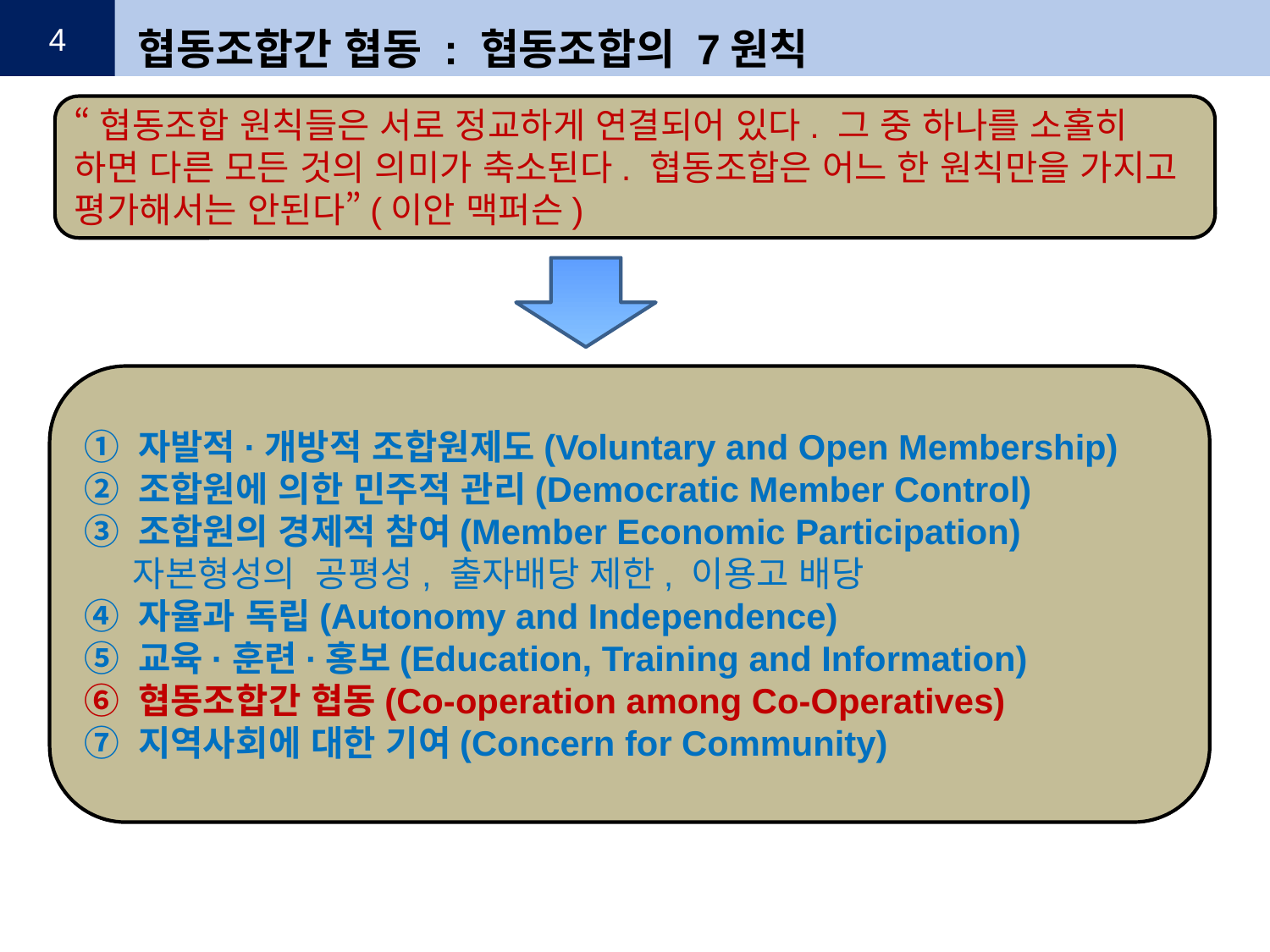

4

협동조합간 협동 : 협동조합의 7원칙
“협동조합 원칙들은 서로 정교하게 연결되어 있다. 그 중 하나를 소홀히 하면 다른 모든 것의 의미가 축소된다. 협동조합은 어느 한 원칙만을 가지고 평가해서는 안된다”(이안 맥퍼슨)

① 자발적·개방적 조합원제도(Voluntary and Open Membership)
② 조합원에 의한 민주적 관리(Democratic Member Control)
③ 조합원의 경제적 참여(Member Economic Participation)
    자본형성의  공평성, 출자배당 제한, 이용고 배당
④ 자율과 독립(Autonomy and Independence)
⑤ 교육·훈련·홍보(Education, Training and Information)
⑥ 협동조합간 협동(Co-operation among Co-Operatives)
⑦ 지역사회에 대한 기여(Concern for Community)